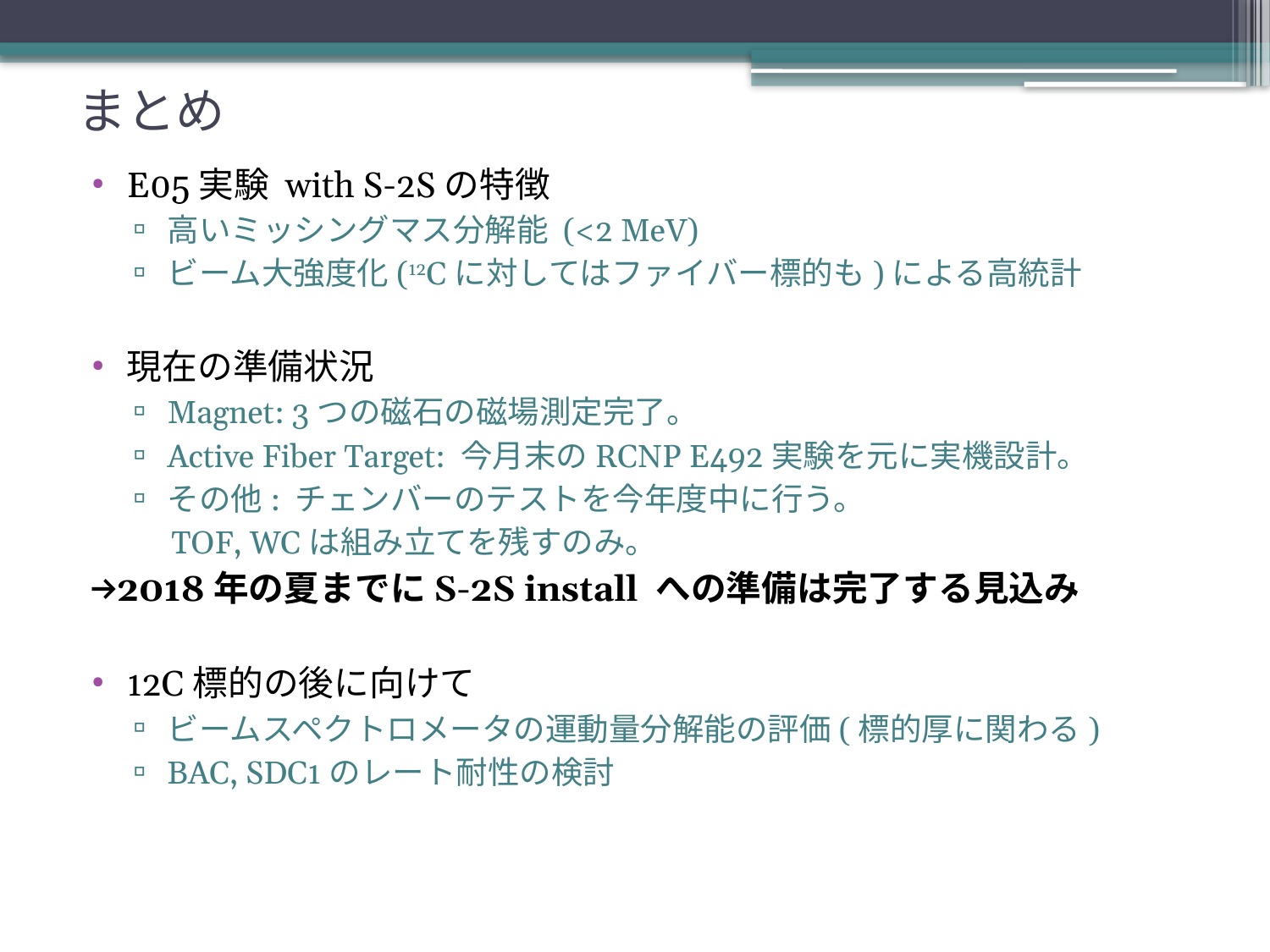

# まとめ
E05実験 with S-2Sの特徴
高いミッシングマス分解能 (<2 MeV)
ビーム大強度化(12Cに対してはファイバー標的も)による高統計

現在の準備状況
Magnet: 3つの磁石の磁場測定完了。
Active Fiber Target: 今月末のRCNP E492実験を元に実機設計。
その他: チェンバーのテストを今年度中に行う。
     TOF, WCは組み立てを残すのみ。
→2018年の夏までにS-2S install への準備は完了する見込み

12C標的の後に向けて
ビームスペクトロメータの運動量分解能の評価(標的厚に関わる)
BAC, SDC1のレート耐性の検討